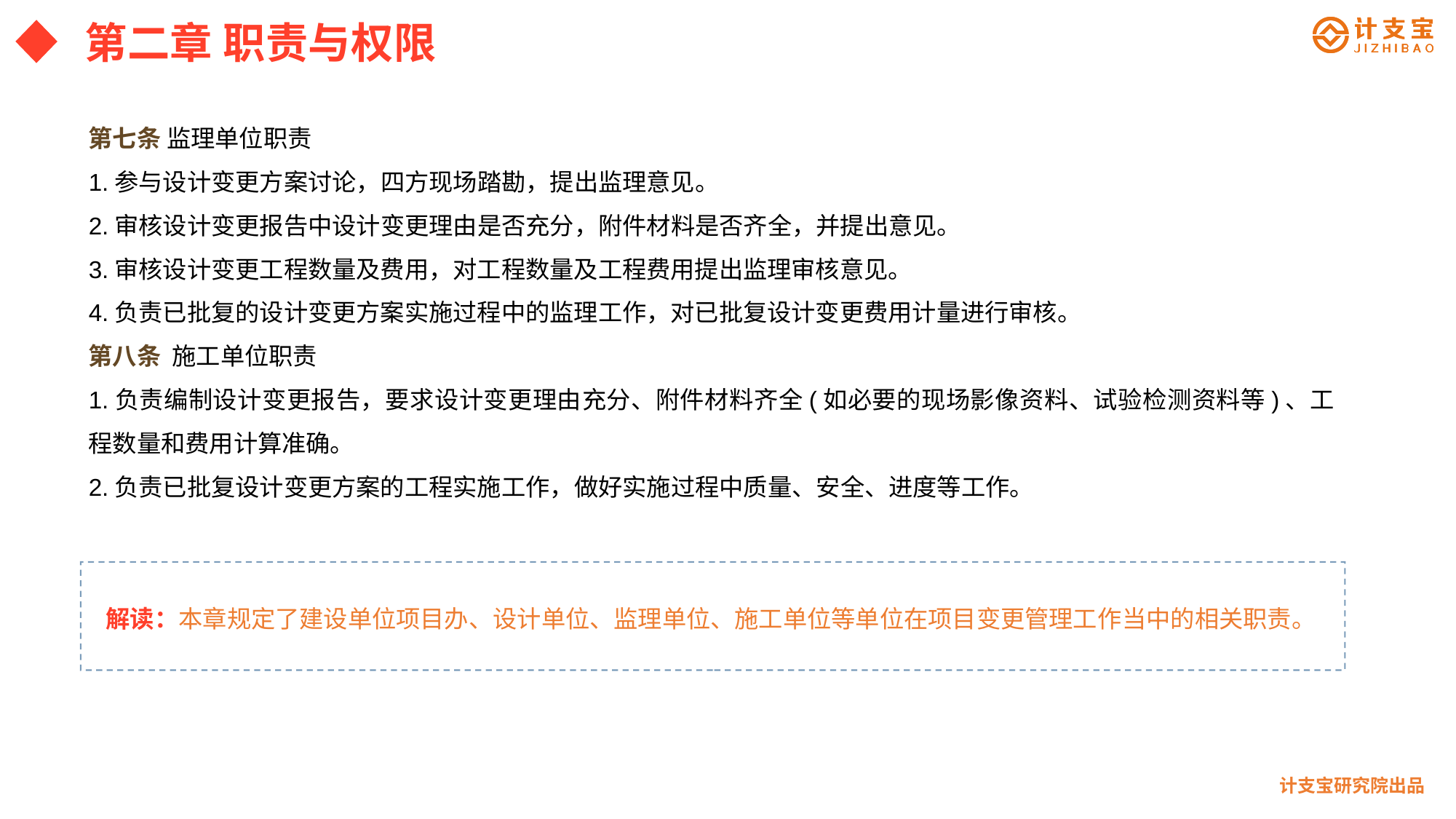

第二章 职责与权限

第七条 监理单位职责
1.参与设计变更方案讨论，四方现场踏勘，提出监理意见。
2.审核设计变更报告中设计变更理由是否充分，附件材料是否齐全，并提出意见。
3.审核设计变更工程数量及费用，对工程数量及工程费用提出监理审核意见。
4.负责已批复的设计变更方案实施过程中的监理工作，对已批复设计变更费用计量进行审核。
第八条  施工单位职责
1.负责编制设计变更报告，要求设计变更理由充分、附件材料齐全(如必要的现场影像资料、试验检测资料等)、工程数量和费用计算准确。
2.负责已批复设计变更方案的工程实施工作，做好实施过程中质量、安全、进度等工作。

解读：本章规定了建设单位项目办、设计单位、监理单位、施工单位等单位在项目变更管理工作当中的相关职责。